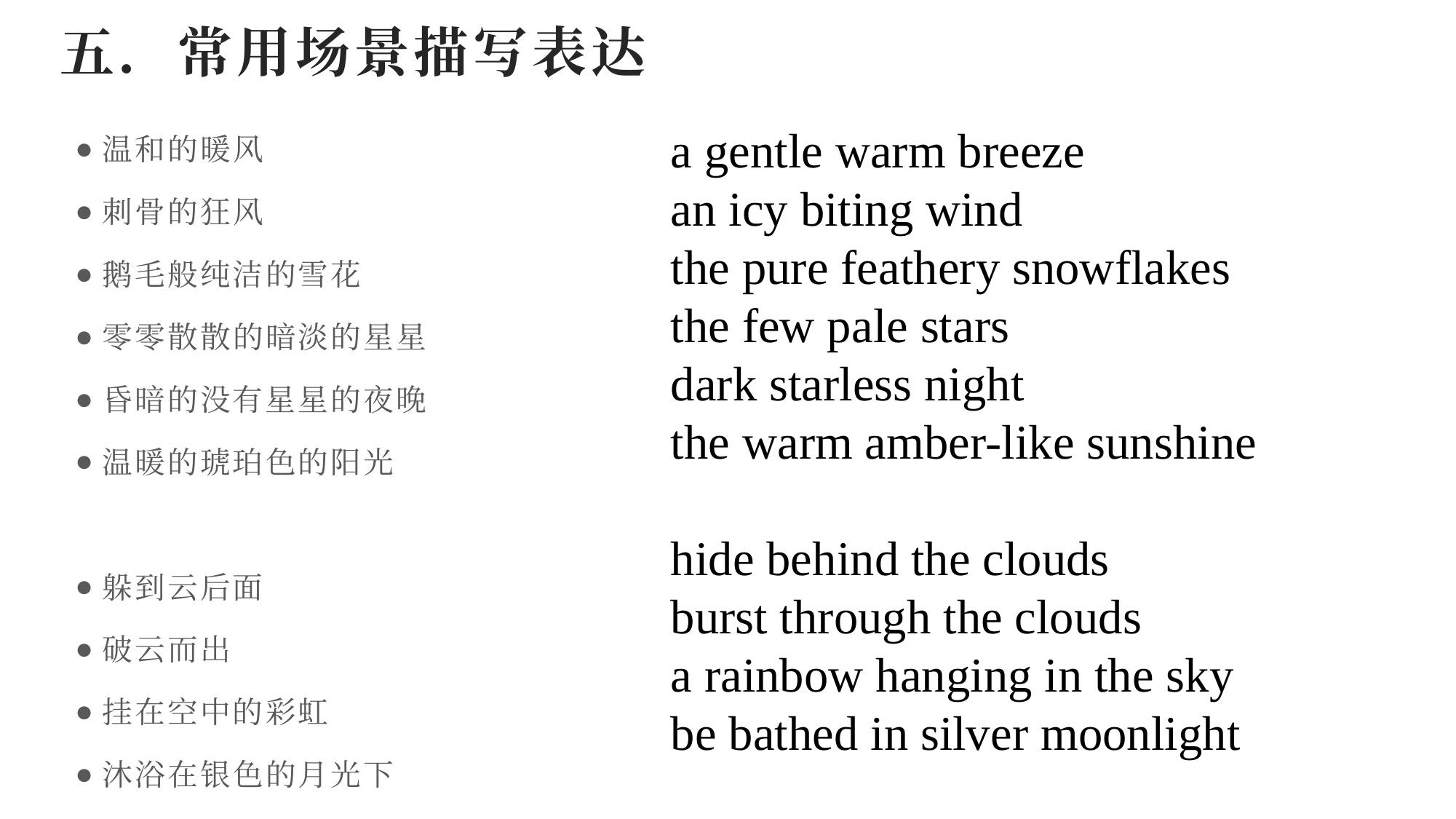

# 五．常用场景描写表达
温和的暖风
刺骨的狂风
鹅毛般纯洁的雪花
零零散散的暗淡的星星
昏暗的没有星星的夜晚
温暖的琥珀色的阳光

躲到云后面
破云而出
挂在空中的彩虹
沐浴在银色的月光下
a gentle warm breeze an icy biting wind the pure feathery snowflakes the few pale stars dark starless night the warm amber-like sunshine
hide behind the clouds   burst through the clouds   a rainbow hanging in the sky   be bathed in silver moonlight